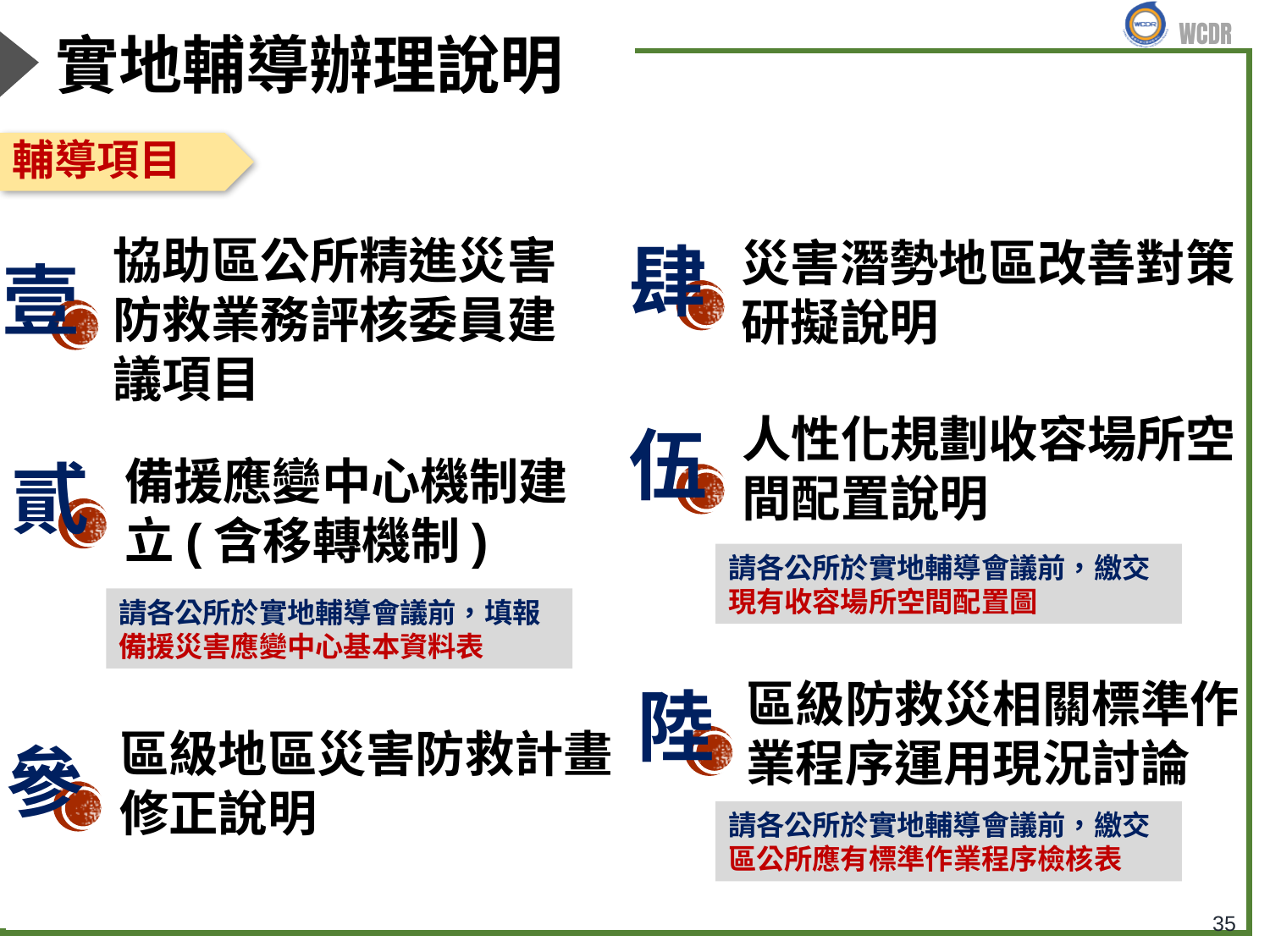

# 實地輔導辦理說明
輔導項目
協助區公所精進災害防救業務評核委員建議項目
壹

肆

災害潛勢地區改善對策研擬說明
人性化規劃收容場所空間配置說明
伍

貳

備援應變中心機制建立(含移轉機制)
請各公所於實地輔導會議前，繳交現有收容場所空間配置圖
請各公所於實地輔導會議前，填報備援災害應變中心基本資料表
區級防救災相關標準作業程序運用現況討論
陸

區級地區災害防救計畫修正說明
參

請各公所於實地輔導會議前，繳交區公所應有標準作業程序檢核表
35